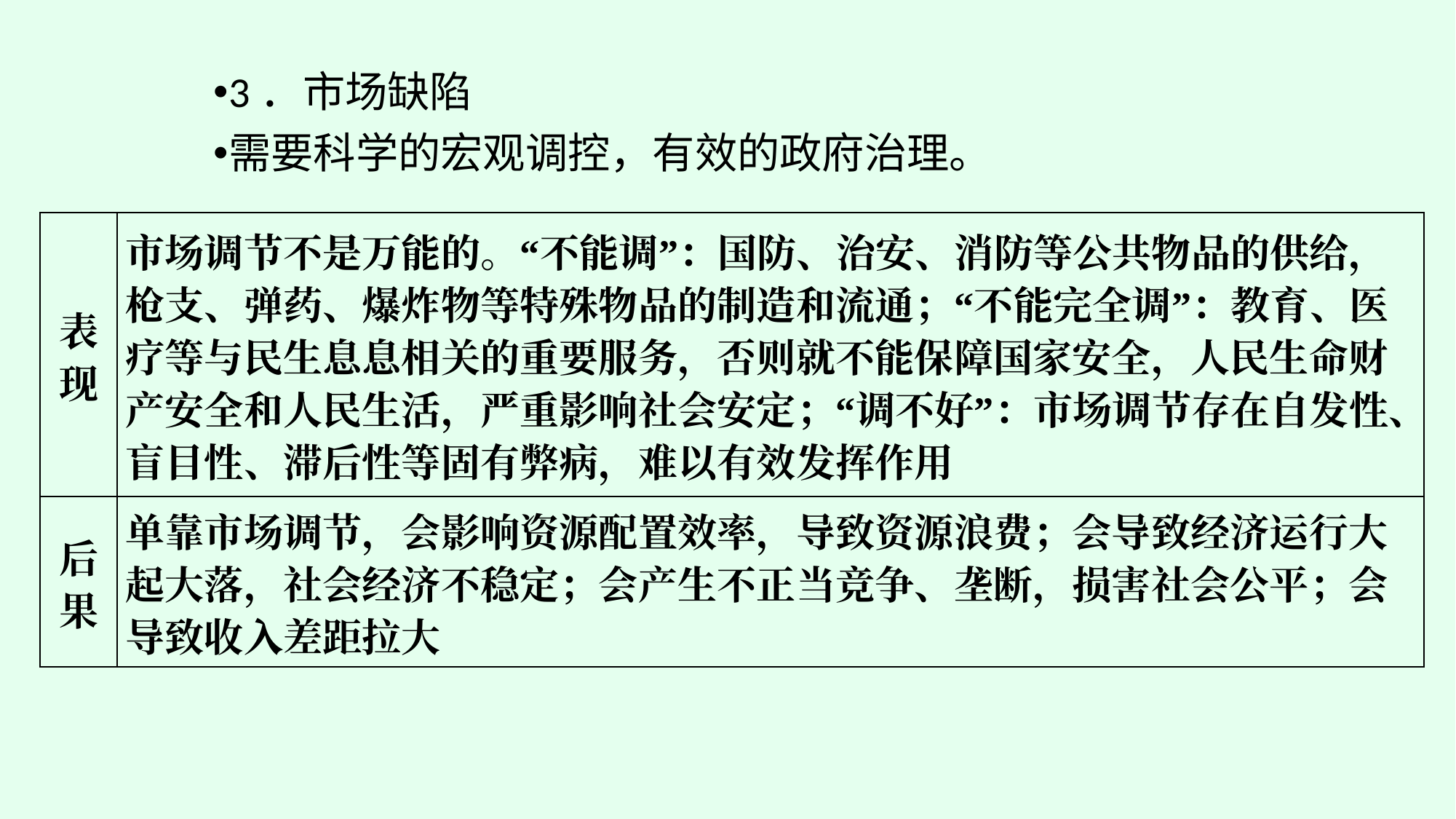

3．市场缺陷
需要科学的宏观调控，有效的政府治理。

| 表 现 | 市场调节不是万能的。“不能调”：国防、治安、消防等公共物品的供给，枪支、弹药、爆炸物等特殊物品的制造和流通；“不能完全调”：教育、医疗等与民生息息相关的重要服务，否则就不能保障国家安全，人民生命财产安全和人民生活，严重影响社会安定；“调不好”：市场调节存在自发性、盲目性、滞后性等固有弊病，难以有效发挥作用 |
| --- | --- |
| 后 果 | 单靠市场调节，会影响资源配置效率，导致资源浪费；会导致经济运行大起大落，社会经济不稳定；会产生不正当竞争、垄断，损害社会公平；会导致收入差距拉大 |